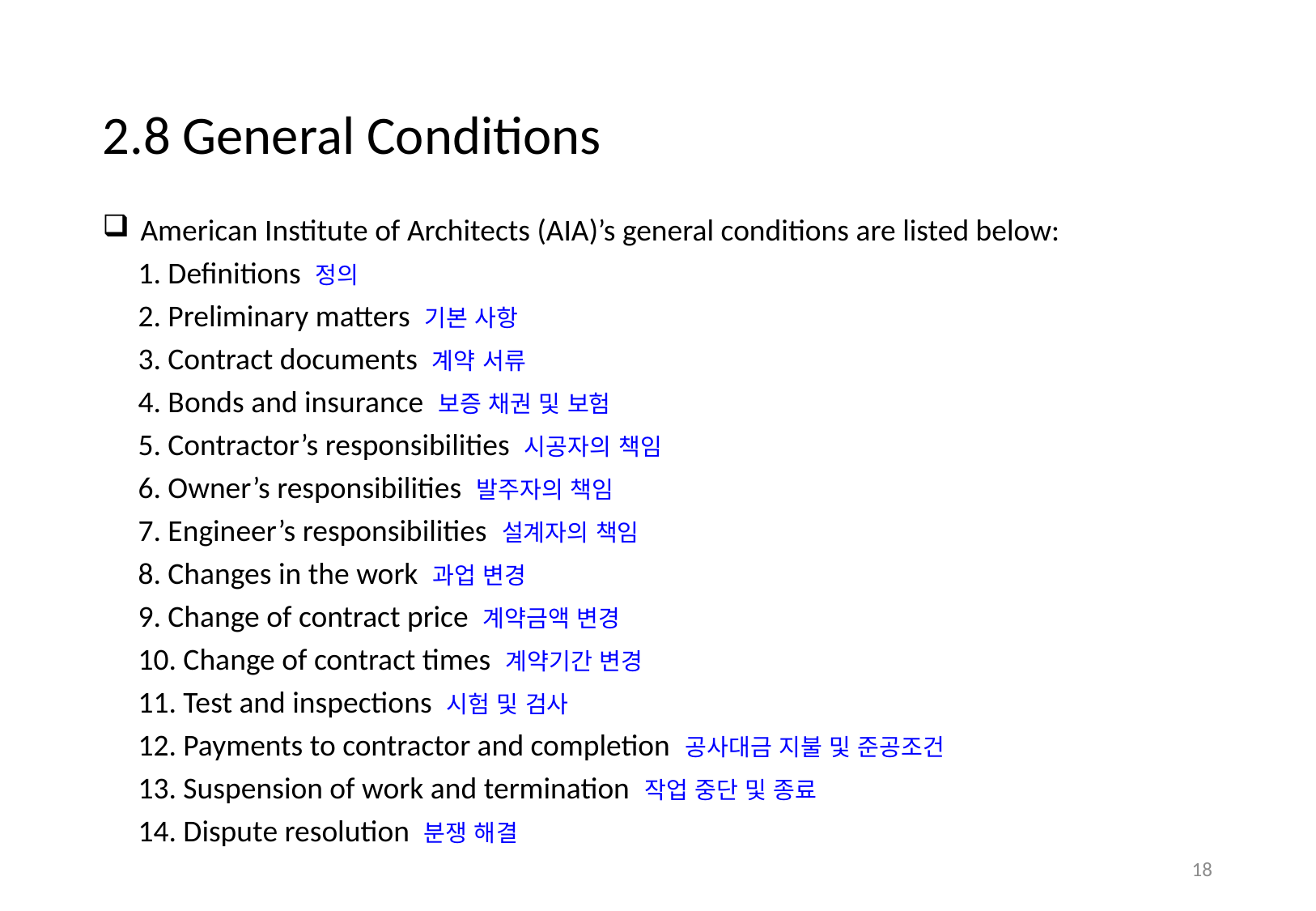

# 2.8 General Conditions
American Institute of Architects (AIA)’s general conditions are listed below:
1. Definitions 정의
2. Preliminary matters 기본 사항
3. Contract documents 계약 서류
4. Bonds and insurance 보증 채권 및 보험
5. Contractor’s responsibilities 시공자의 책임
6. Owner’s responsibilities 발주자의 책임
7. Engineer’s responsibilities 설계자의 책임
8. Changes in the work 과업 변경
9. Change of contract price 계약금액 변경
10. Change of contract times 계약기간 변경
11. Test and inspections 시험 및 검사
12. Payments to contractor and completion 공사대금 지불 및 준공조건
13. Suspension of work and termination 작업 중단 및 종료
14. Dispute resolution 분쟁 해결
18